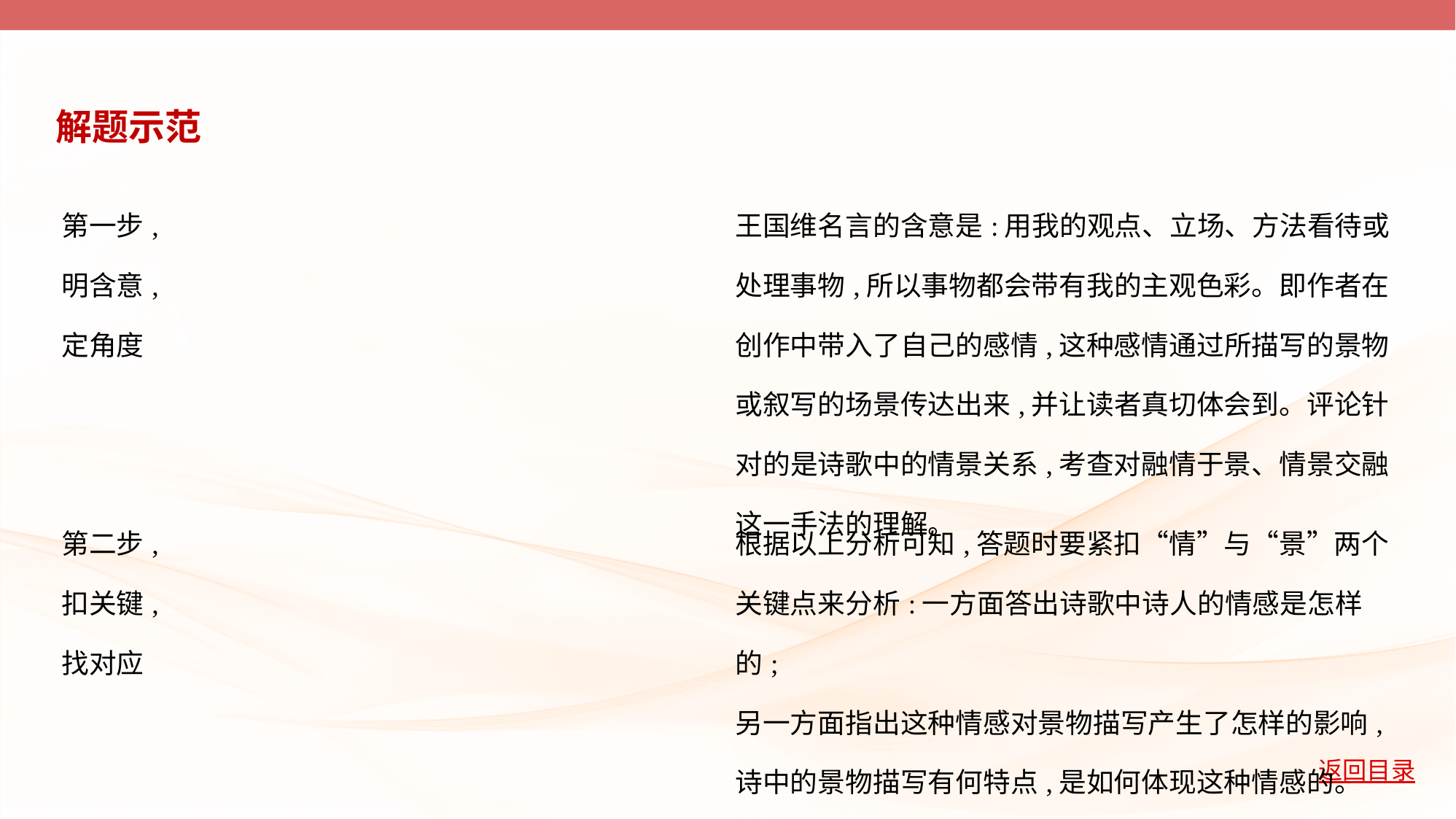

解题示范
| 第一步, 明含意, 定角度 | 王国维名言的含意是:用我的观点、立场、方法看待或 处理事物,所以事物都会带有我的主观色彩。即作者在 创作中带入了自己的感情,这种感情通过所描写的景物 或叙写的场景传达出来,并让读者真切体会到。评论针 对的是诗歌中的情景关系,考查对融情于景、情景交融 这一手法的理解。 |
| --- | --- |
| 第二步, 扣关键, 找对应 | 根据以上分析可知,答题时要紧扣“情”与“景”两个 关键点来分析:一方面答出诗歌中诗人的情感是怎样的; 另一方面指出这种情感对景物描写产生了怎样的影响, 诗中的景物描写有何特点,是如何体现这种情感的。 |